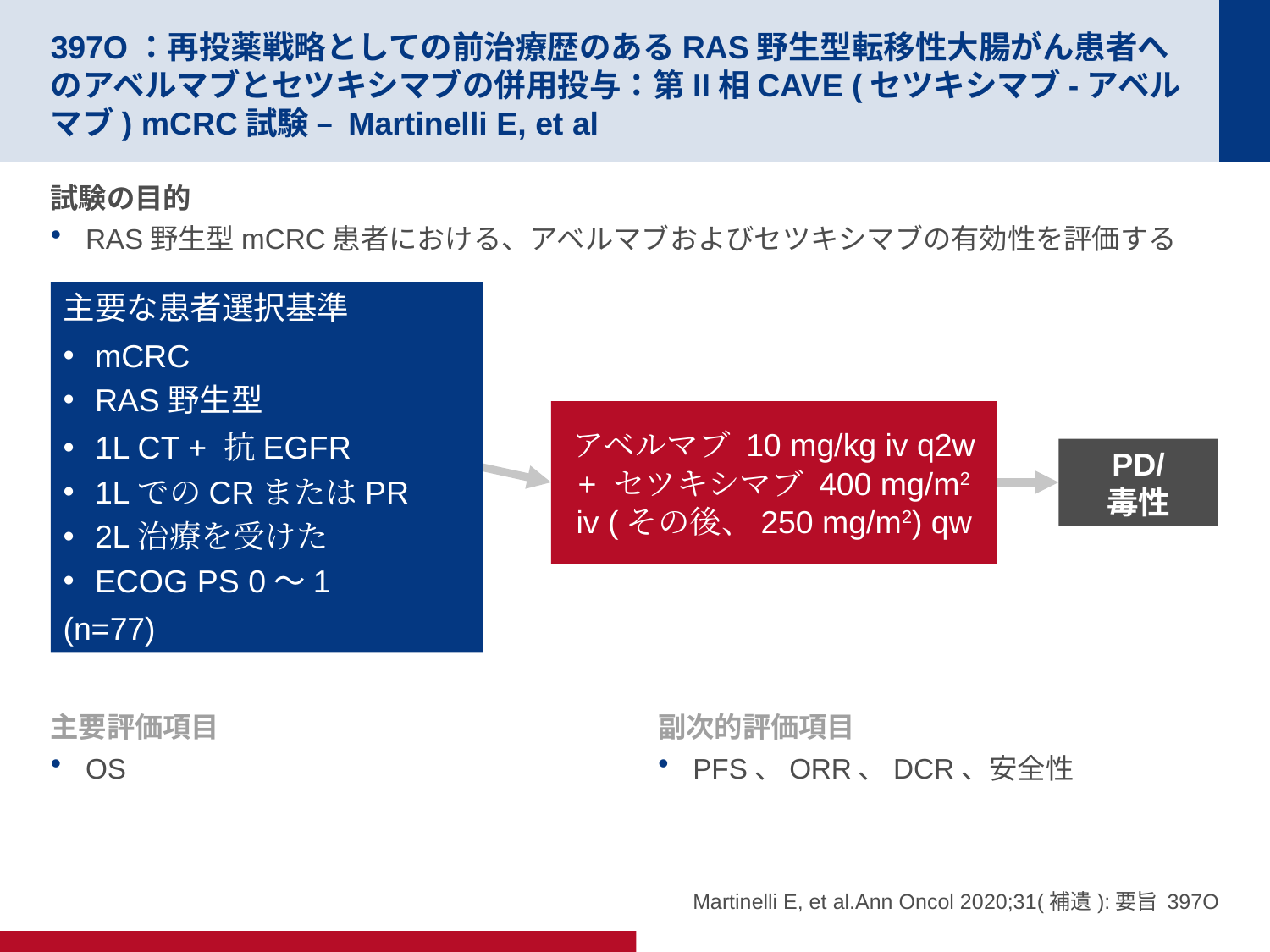

# 397O：再投薬戦略としての前治療歴のあるRAS野生型転移性大腸がん患者へのアベルマブとセツキシマブの併用投与：第II相CAVE (セツキシマブ-アベルマブ) mCRC試験 – Martinelli E, et al
試験の目的
RAS野生型mCRC患者における、アベルマブおよびセツキシマブの有効性を評価する
主要な患者選択基準
mCRC
RAS野生型
1L CT + 抗EGFR
1LでのCRまたはPR
2L治療を受けた
ECOG PS 0～1
(n=77)
アベルマブ 10 mg/kg iv q2w + セツキシマブ 400 mg/m2 iv (その後、250 mg/m2) qw
PD/
毒性
主要評価項目
OS

副次的評価項目
PFS、ORR、DCR、安全性
Martinelli E, et al.Ann Oncol 2020;31(補遺):要旨 397O